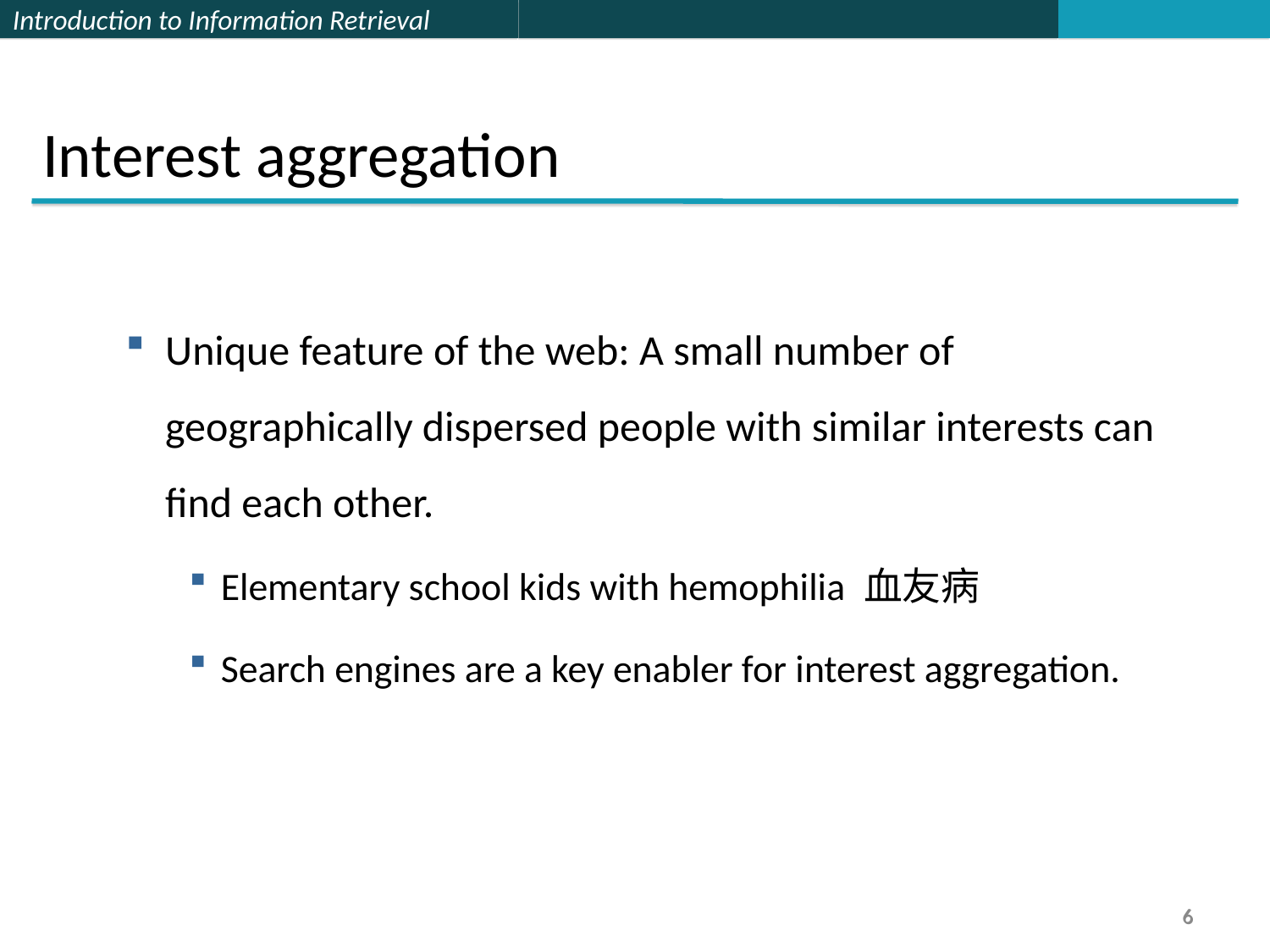

Interest aggregation

Unique feature of the web: A small number of geographically dispersed people with similar interests can find each other.
Elementary school kids with hemophilia 血友病
Search engines are a key enabler for interest aggregation.
6
6